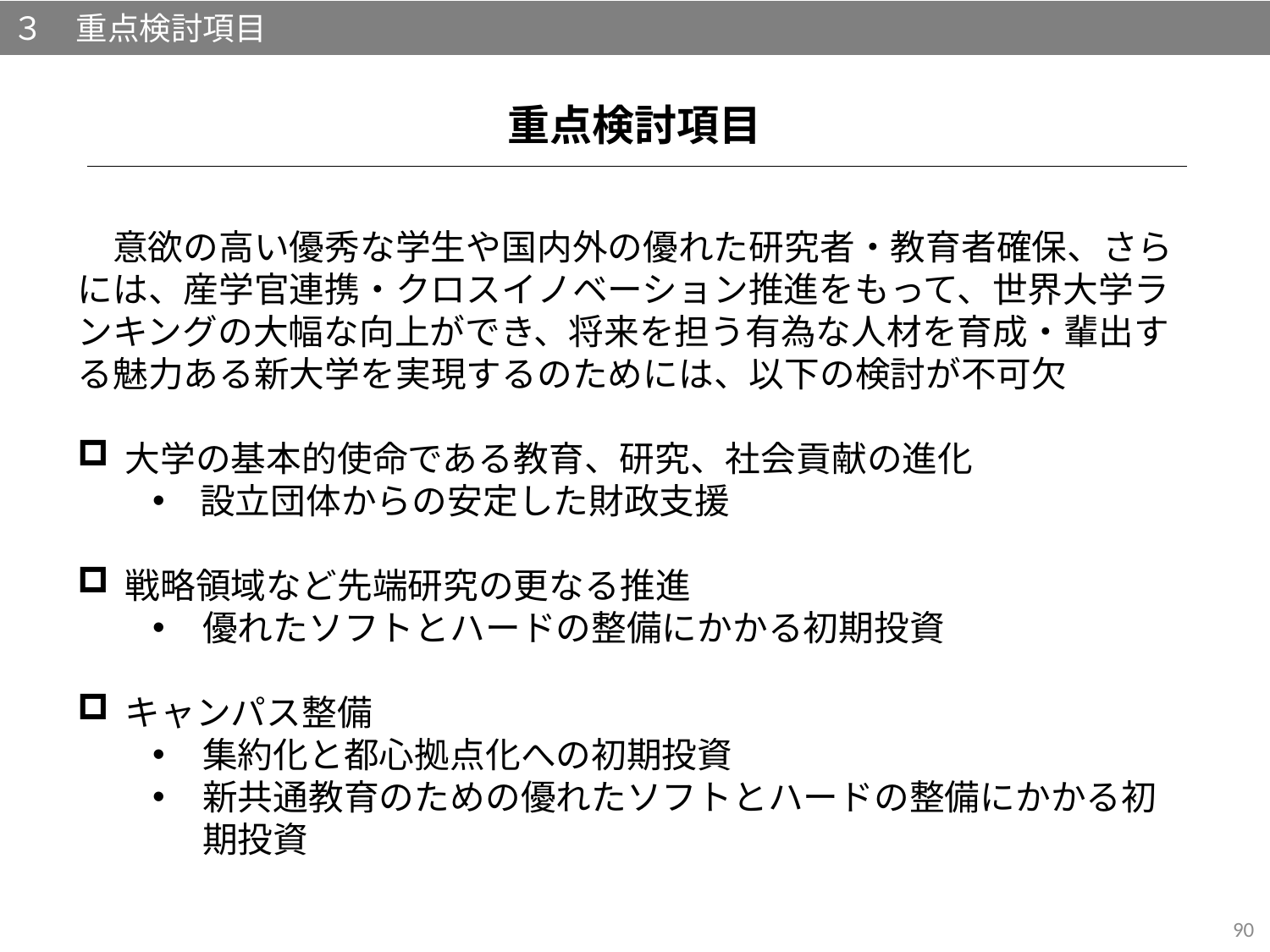

３　重点検討項目
重点検討項目
　意欲の高い優秀な学生や国内外の優れた研究者・教育者確保、さらには、産学官連携・クロスイノベーション推進をもって、世界大学ランキングの大幅な向上ができ、将来を担う有為な人材を育成・輩出する魅力ある新大学を実現するのためには、以下の検討が不可欠

大学の基本的使命である教育、研究、社会貢献の進化
設立団体からの安定した財政支援

戦略領域など先端研究の更なる推進
優れたソフトとハードの整備にかかる初期投資

キャンパス整備
集約化と都心拠点化への初期投資
新共通教育のための優れたソフトとハードの整備にかかる初期投資
90